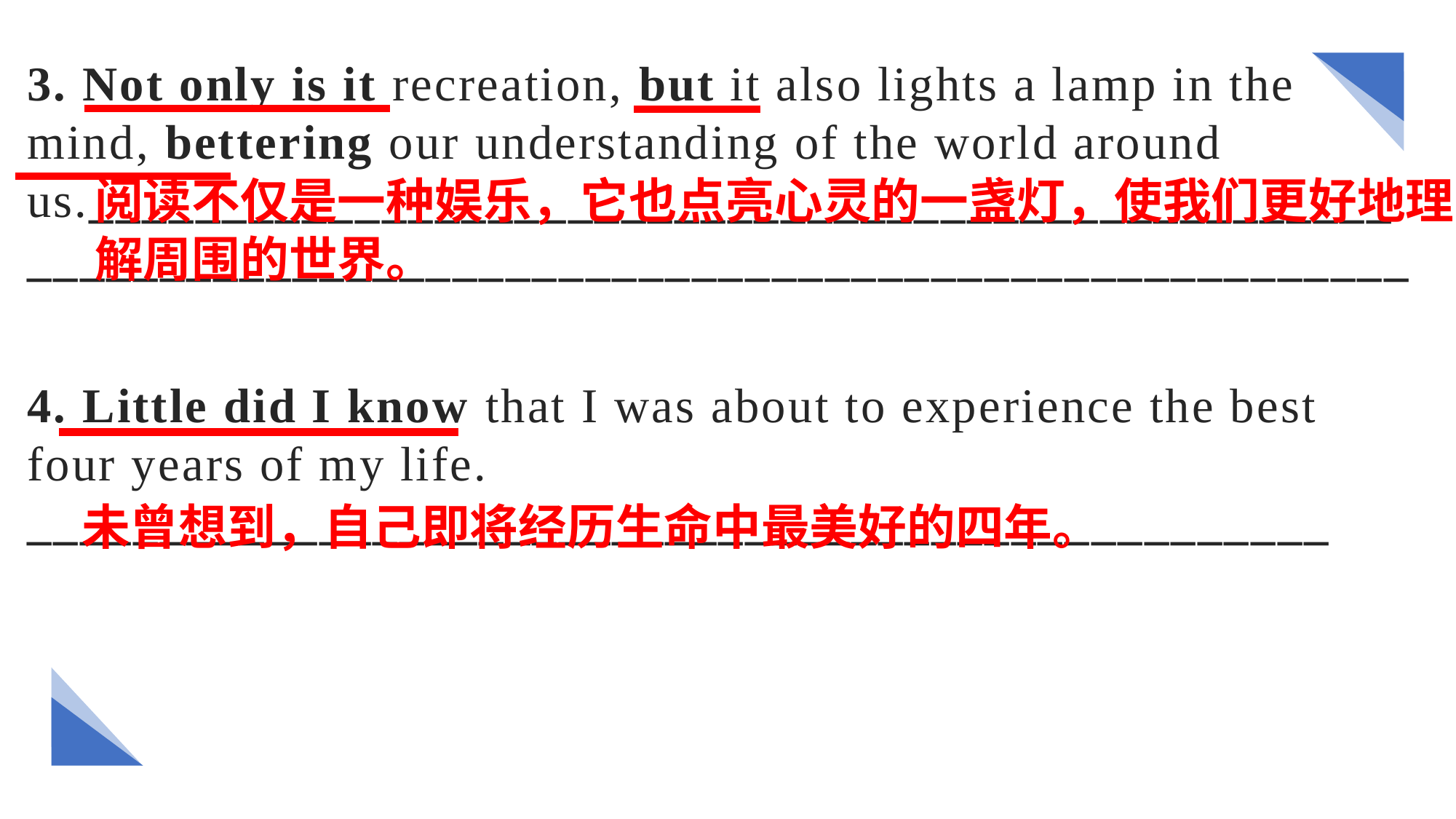

3. Not only is it recreation, but it also lights a lamp in the mind, bettering our understanding of the world around us._____________________________________________________________________________________________________

4. Little did I know that I was about to experience the best four years of my life. _________________________________________________
阅读不仅是一种娱乐，它也点亮心灵的一盏灯，使我们更好地理解周围的世界。
未曾想到，自己即将经历生命中最美好的四年。